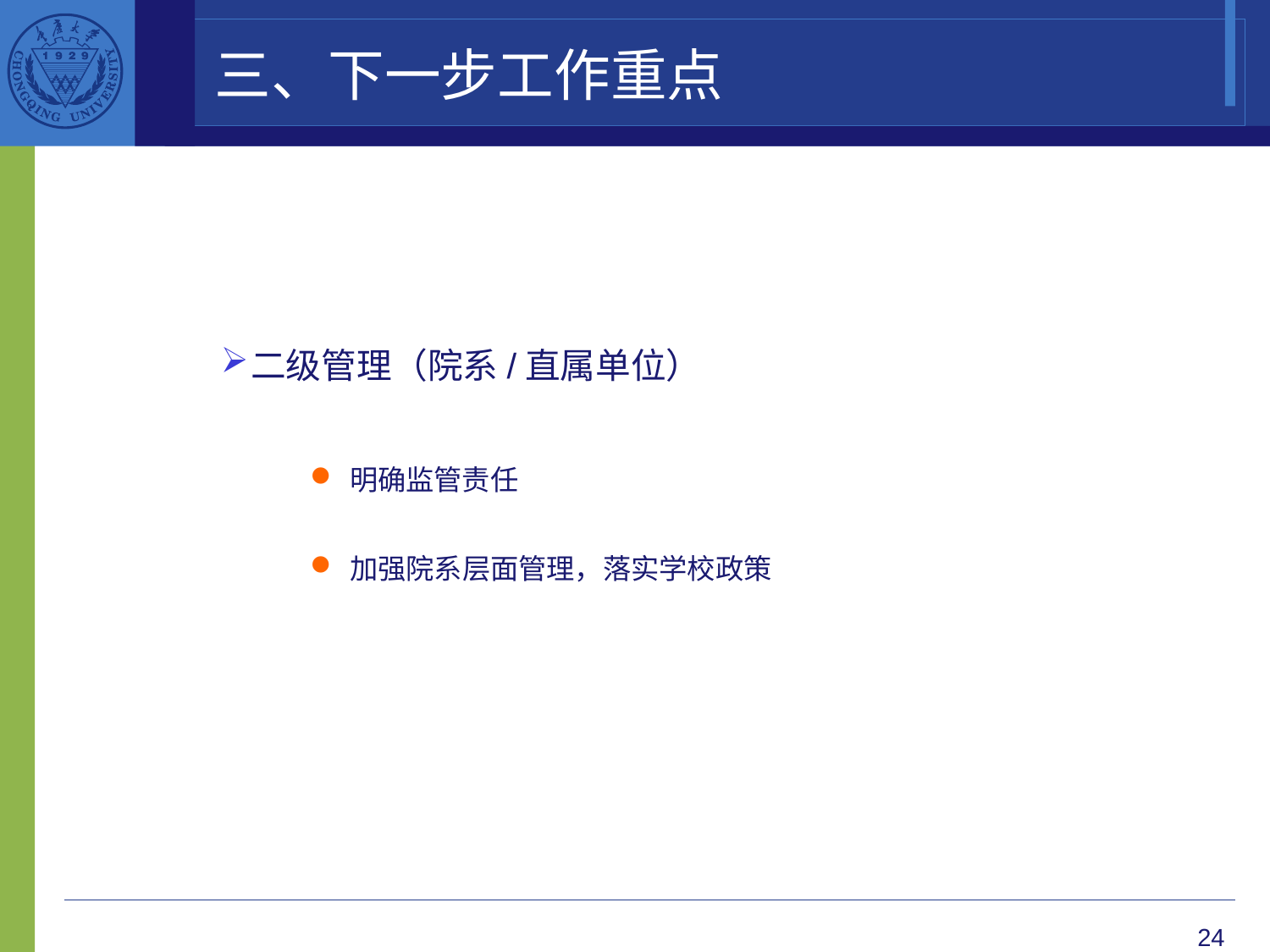

三、下一步工作重点
二级管理（院系/直属单位）
明确监管责任
加强院系层面管理，落实学校政策
24